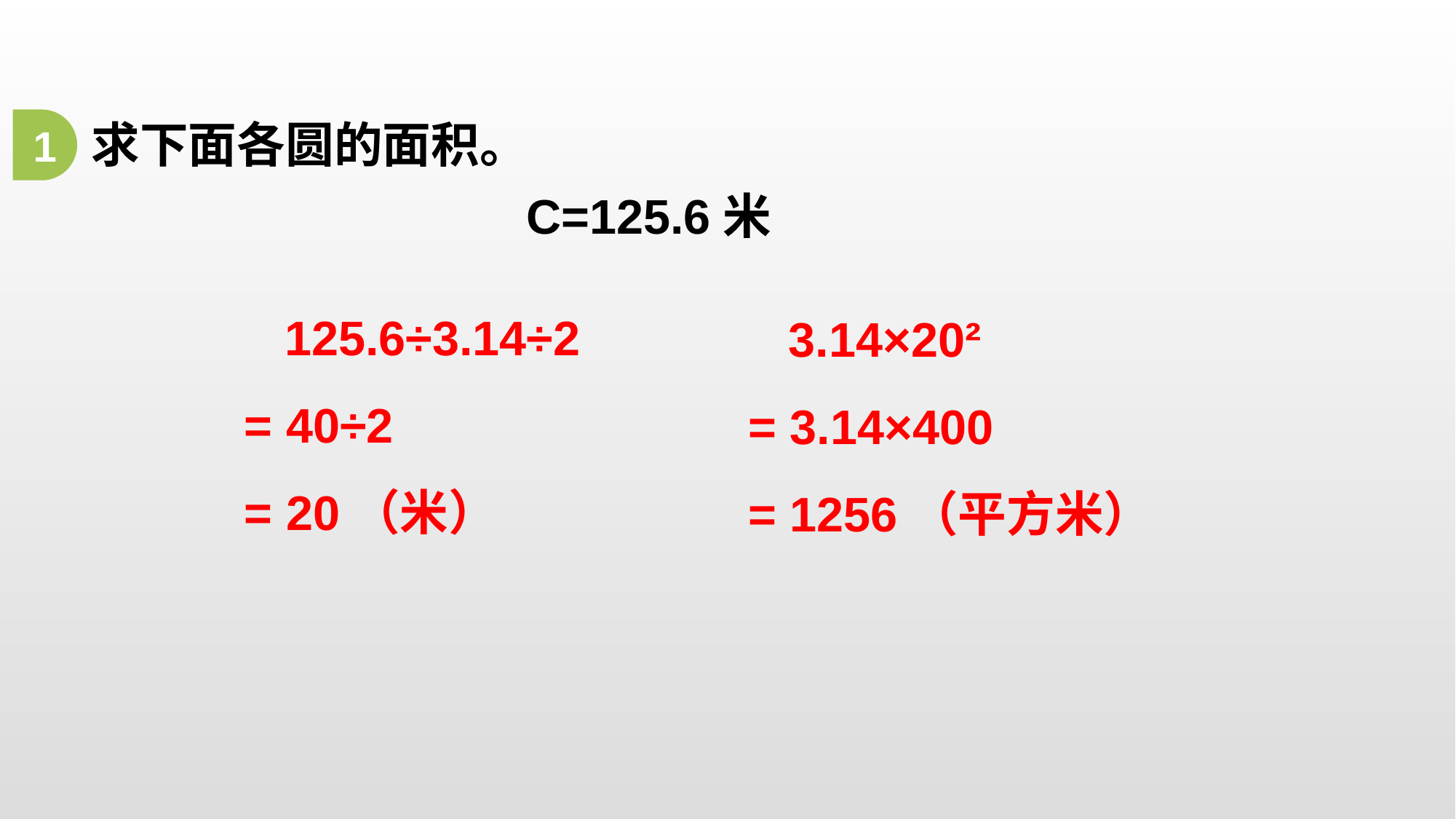

求下面各圆的面积。
1
C=125.6米

   125.6÷3.14÷2
= 40÷2
= 20（米）
   3.14×20²
= 3.14×400
= 1256（平方米）